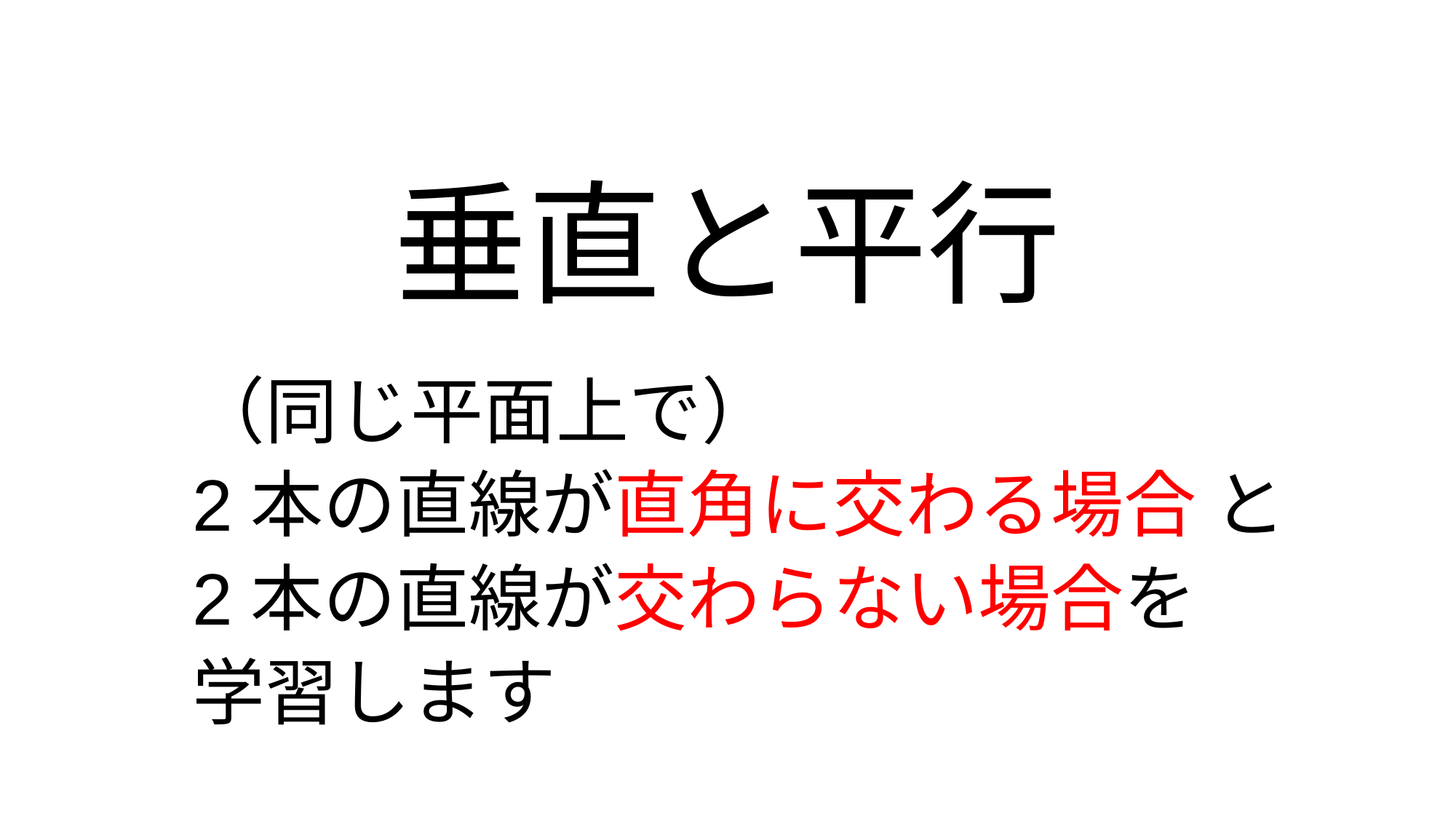

# 垂直と平行
（同じ平面上で）
2本の直線が直角に交わる場合 と
2本の直線が交わらない場合を
学習します